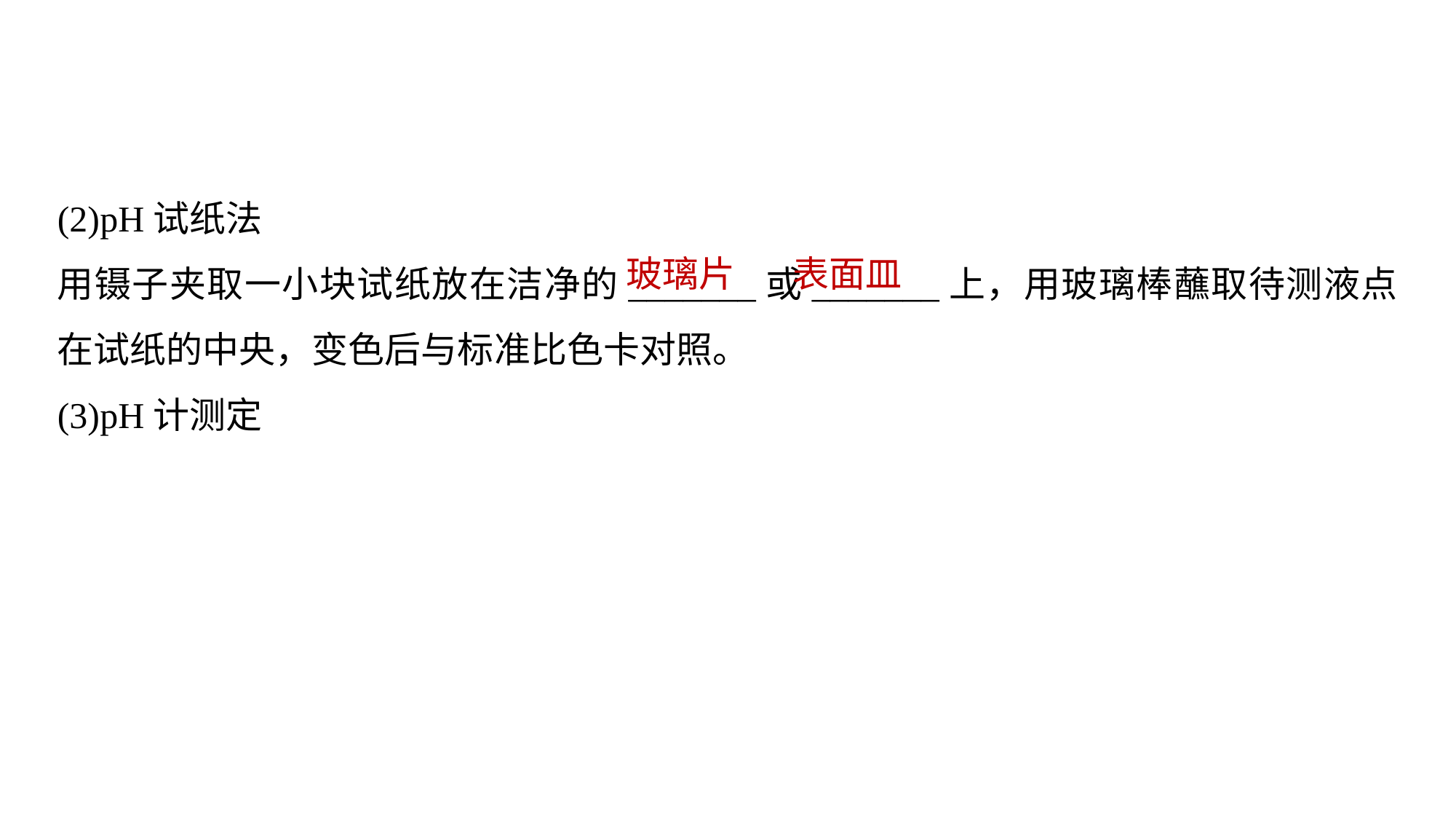

(2)pH试纸法
用镊子夹取一小块试纸放在洁净的_______或_______上，用玻璃棒蘸取待测液点在试纸的中央，变色后与标准比色卡对照。
(3)pH计测定
玻璃片
表面皿